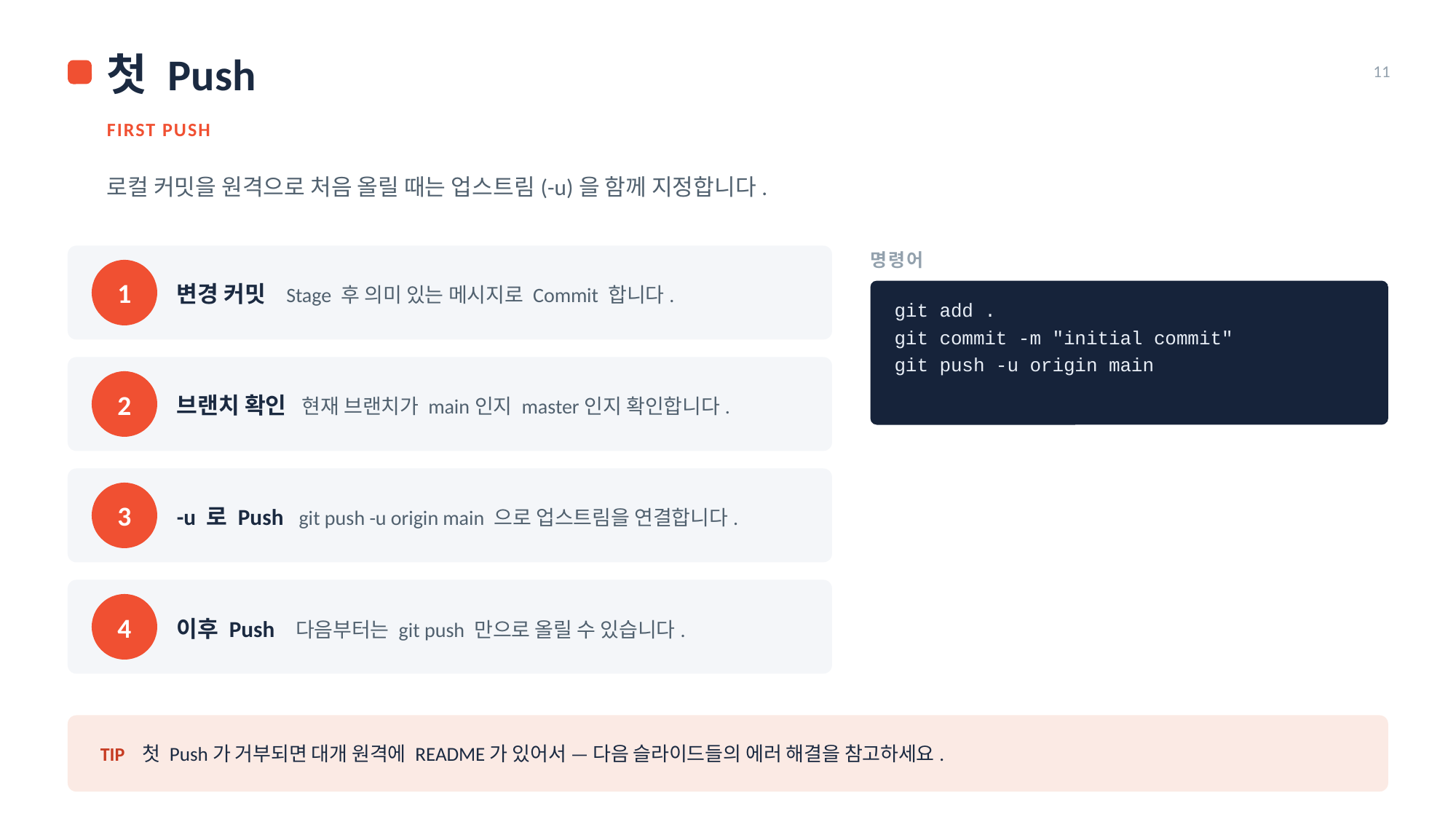

첫 Push
11

FIRST PUSH
로컬 커밋을 원격으로 처음 올릴 때는 업스트림(-u)을 함께 지정합니다.
명령어

변경 커밋   Stage 후 의미 있는 메시지로 Commit 합니다.

1

git add .
git commit -m "initial commit"
git push -u origin main

브랜치 확인   현재 브랜치가 main인지 master인지 확인합니다.

2

-u 로 Push   git push -u origin main 으로 업스트림을 연결합니다.

3

이후 Push   다음부터는 git push 만으로 올릴 수 있습니다.

4

TIP   첫 Push가 거부되면 대개 원격에 README가 있어서 — 다음 슬라이드들의 에러 해결을 참고하세요.